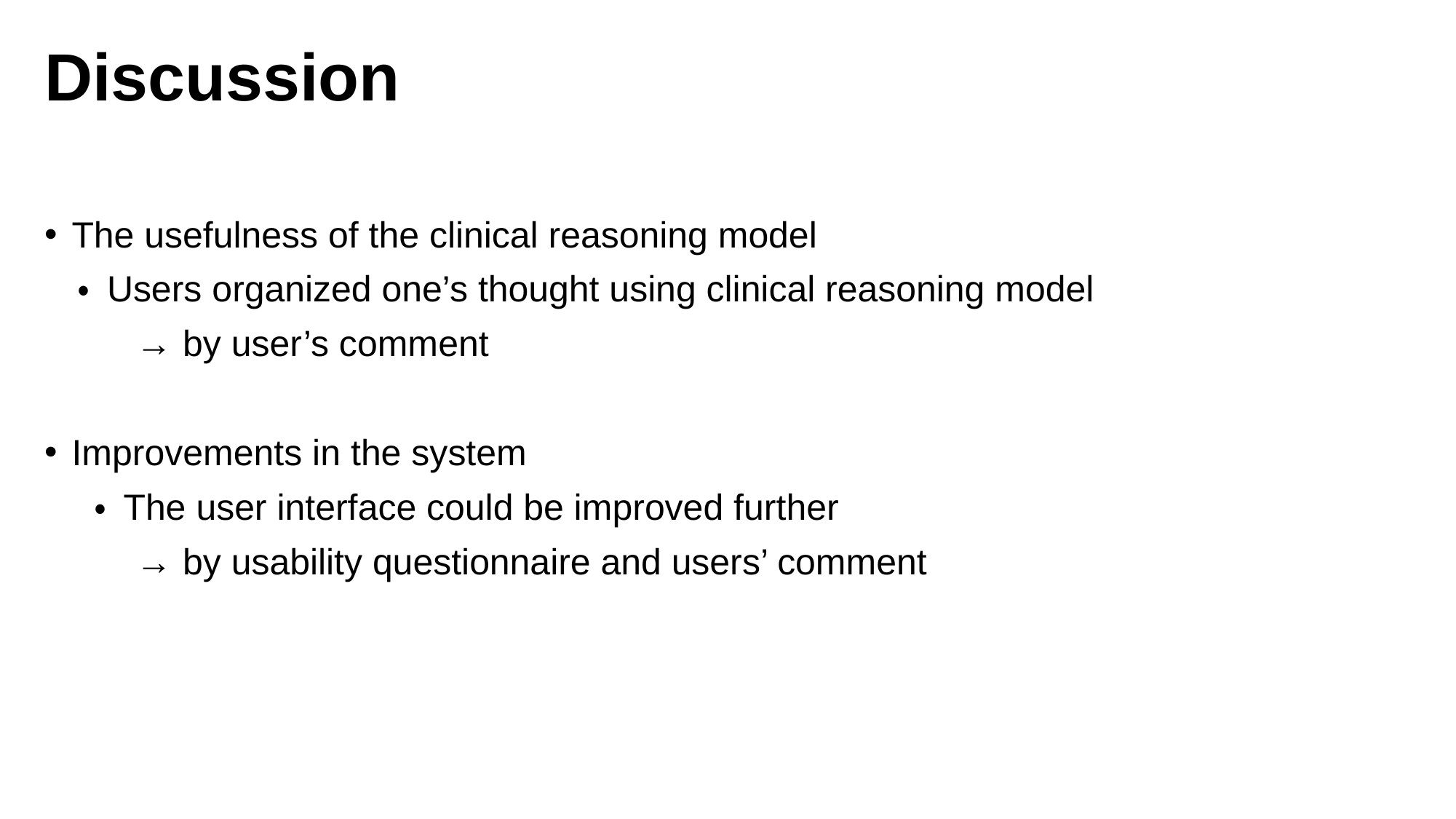

# Discussion
The usefulness of the clinical reasoning model
   ・ Users organized one’s thought using clinical reasoning model
         → by user’s comment

Improvements in the system
     ・ The user interface could be improved further
         → by usability questionnaire and users’ comment